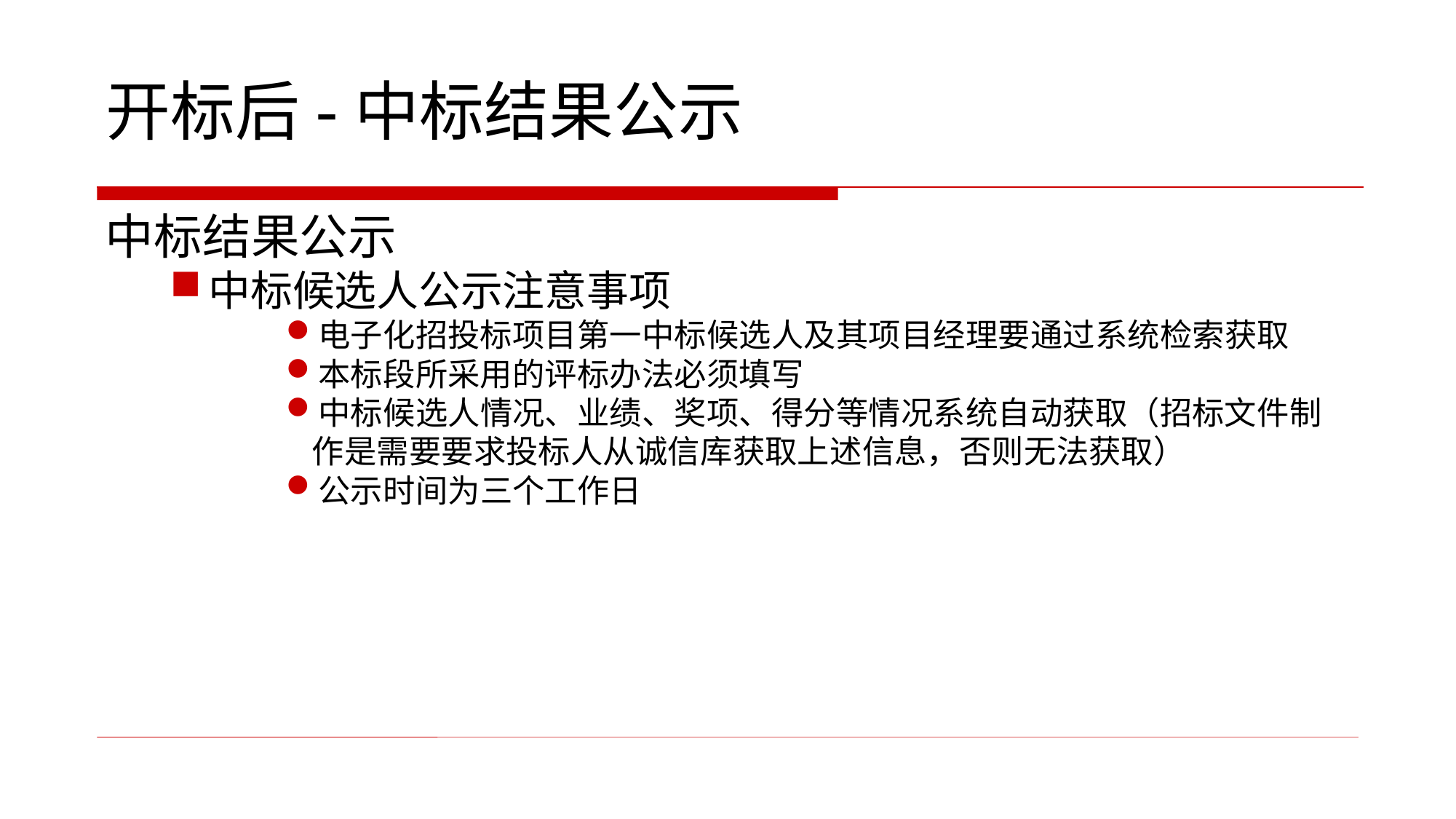

开标后-中标结果公示
中标结果公示
中标候选人公示注意事项
电子化招投标项目第一中标候选人及其项目经理要通过系统检索获取
本标段所采用的评标办法必须填写
中标候选人情况、业绩、奖项、得分等情况系统自动获取（招标文件制作是需要要求投标人从诚信库获取上述信息，否则无法获取）
公示时间为三个工作日